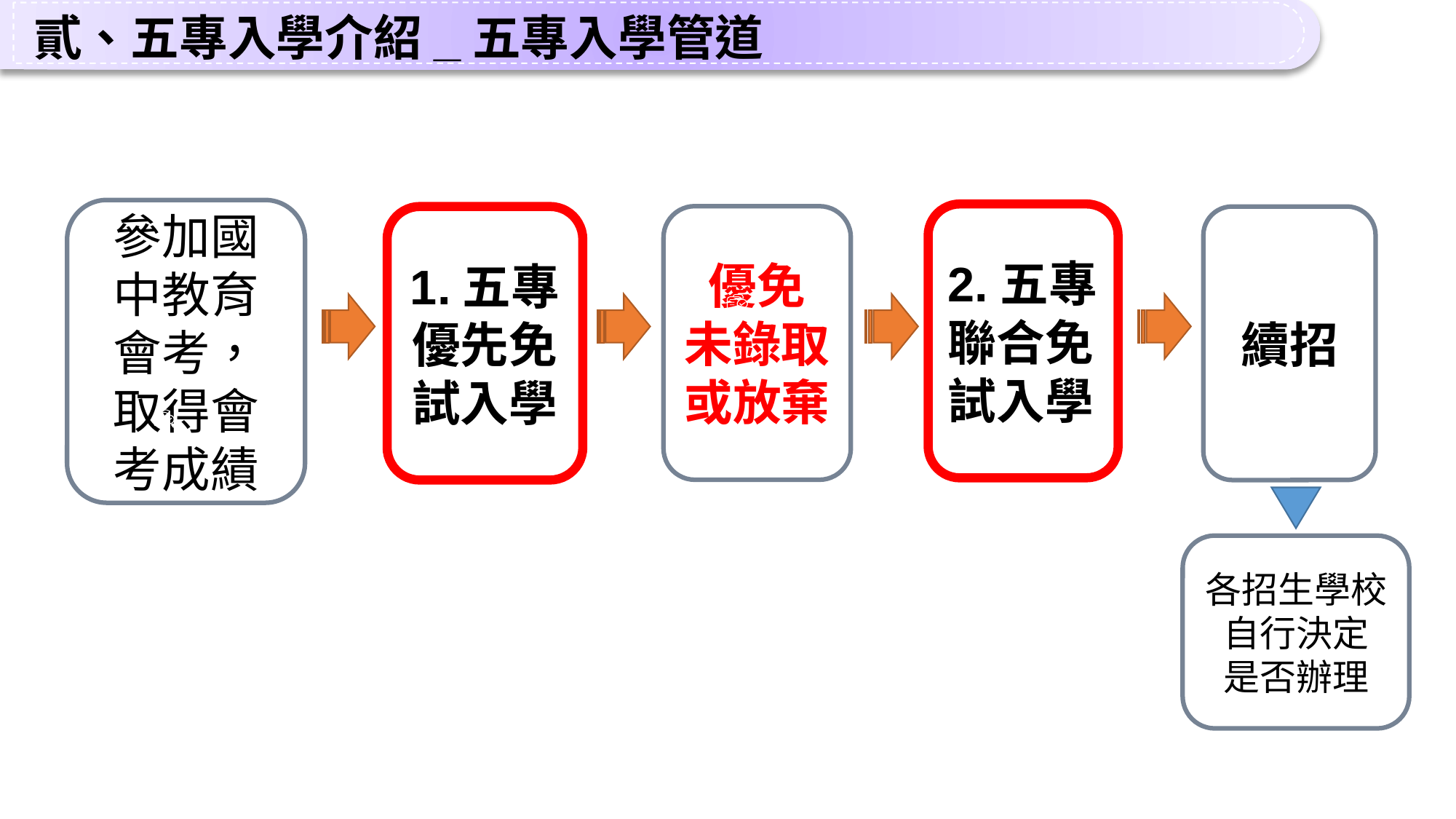

貳、五專入學介紹_五專入學管道

參加國中教育會考，取得會考成績
2.五專聯合免試入學
優免
未錄取
或放棄
1.五專優先免試入學
續招

各招生學校
自行決定
是否辦理